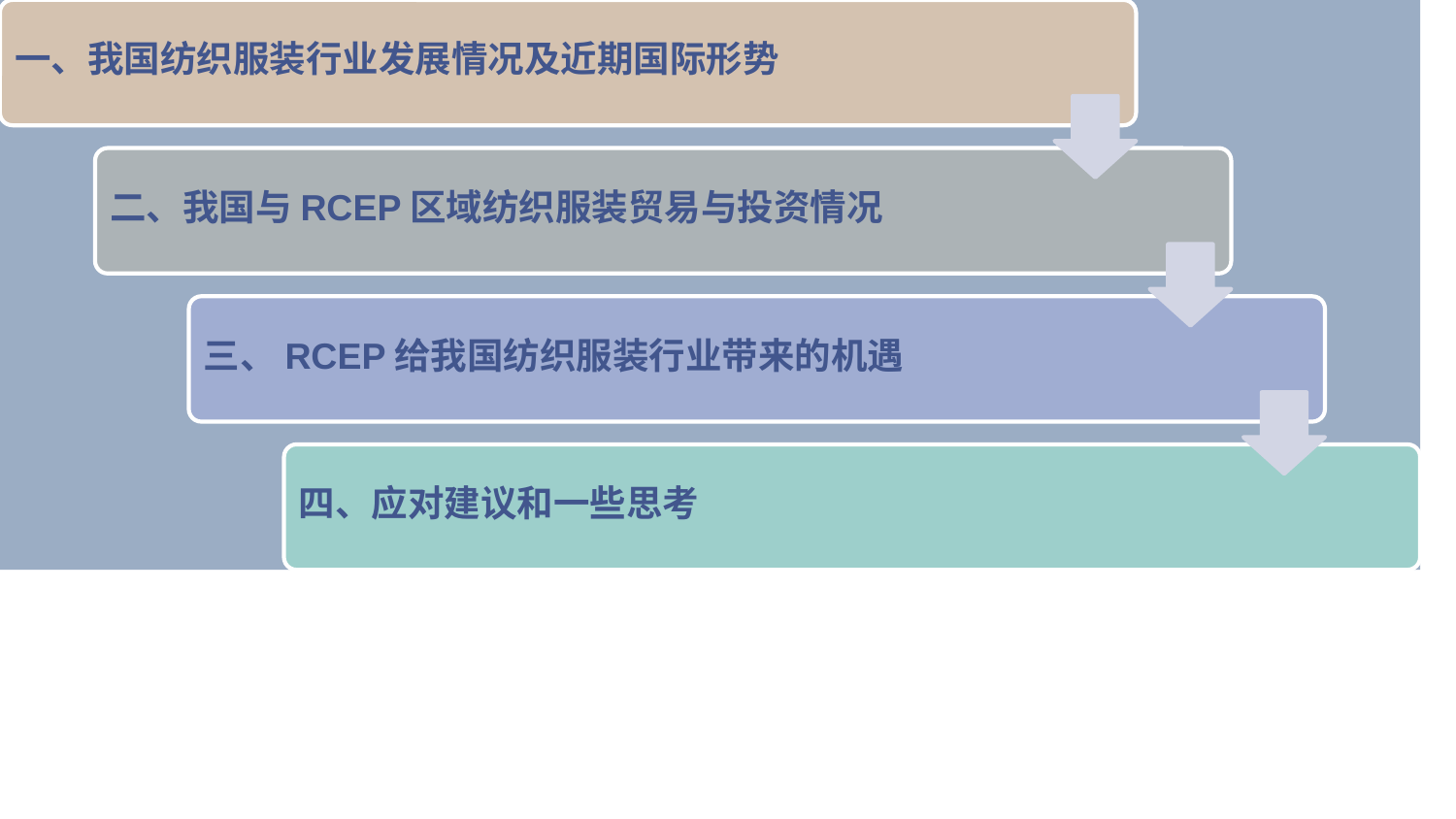

# 主要内容
一、我国纺织服装行业发展情况及近期国际形势
二、我国与RCEP区域纺织服装贸易与投资情况
三、RCEP给我国纺织服装行业带来的机遇
四、应对建议和一些思考